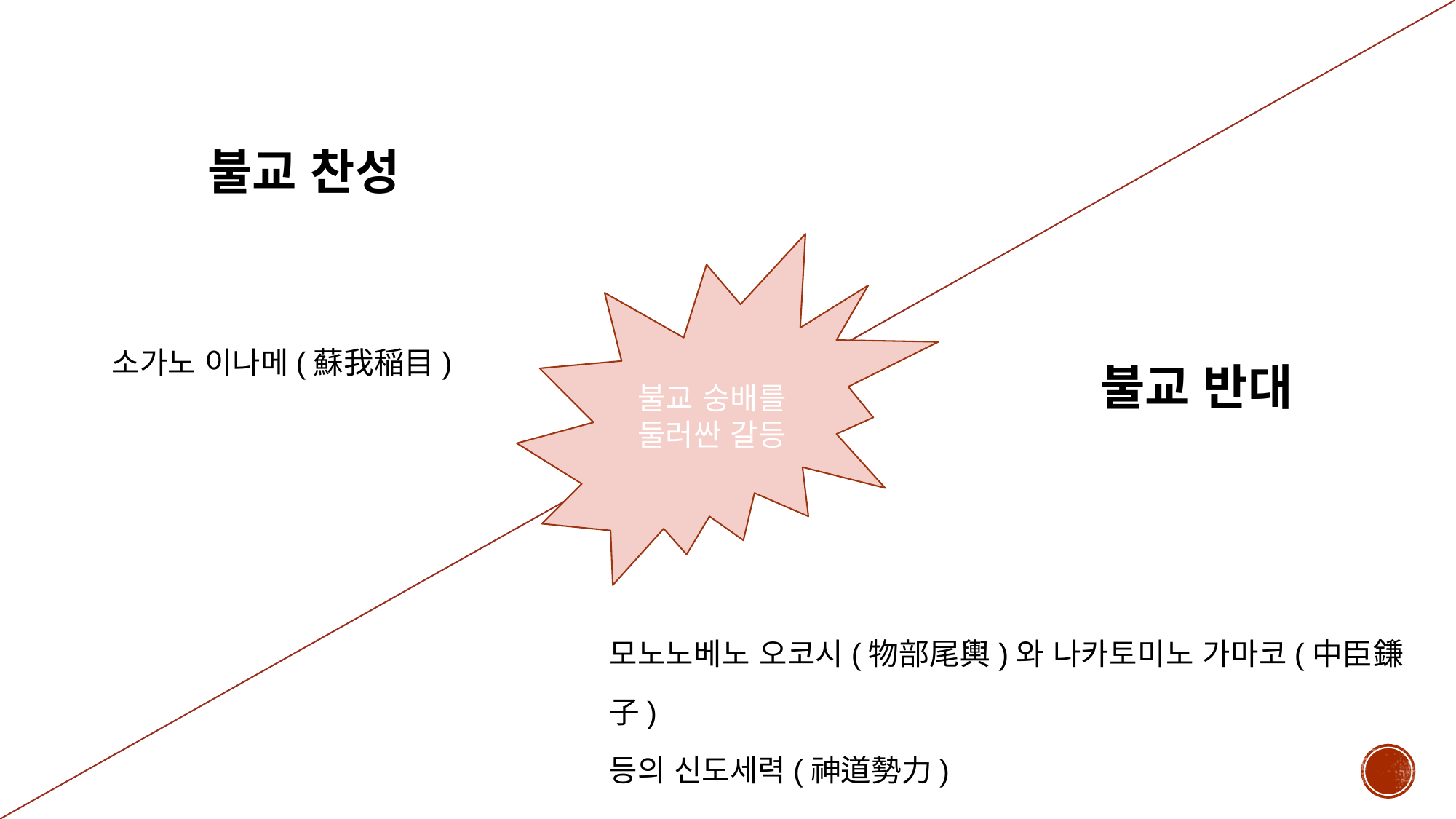

불교 찬성
불교 숭배를 둘러싼 갈등
불교 반대
소가노 이나메(蘇我稲目)
모노노베노 오코시(物部尾輿)와 나카토미노 가마코(中臣鎌子)
등의 신도세력(神道勢力)